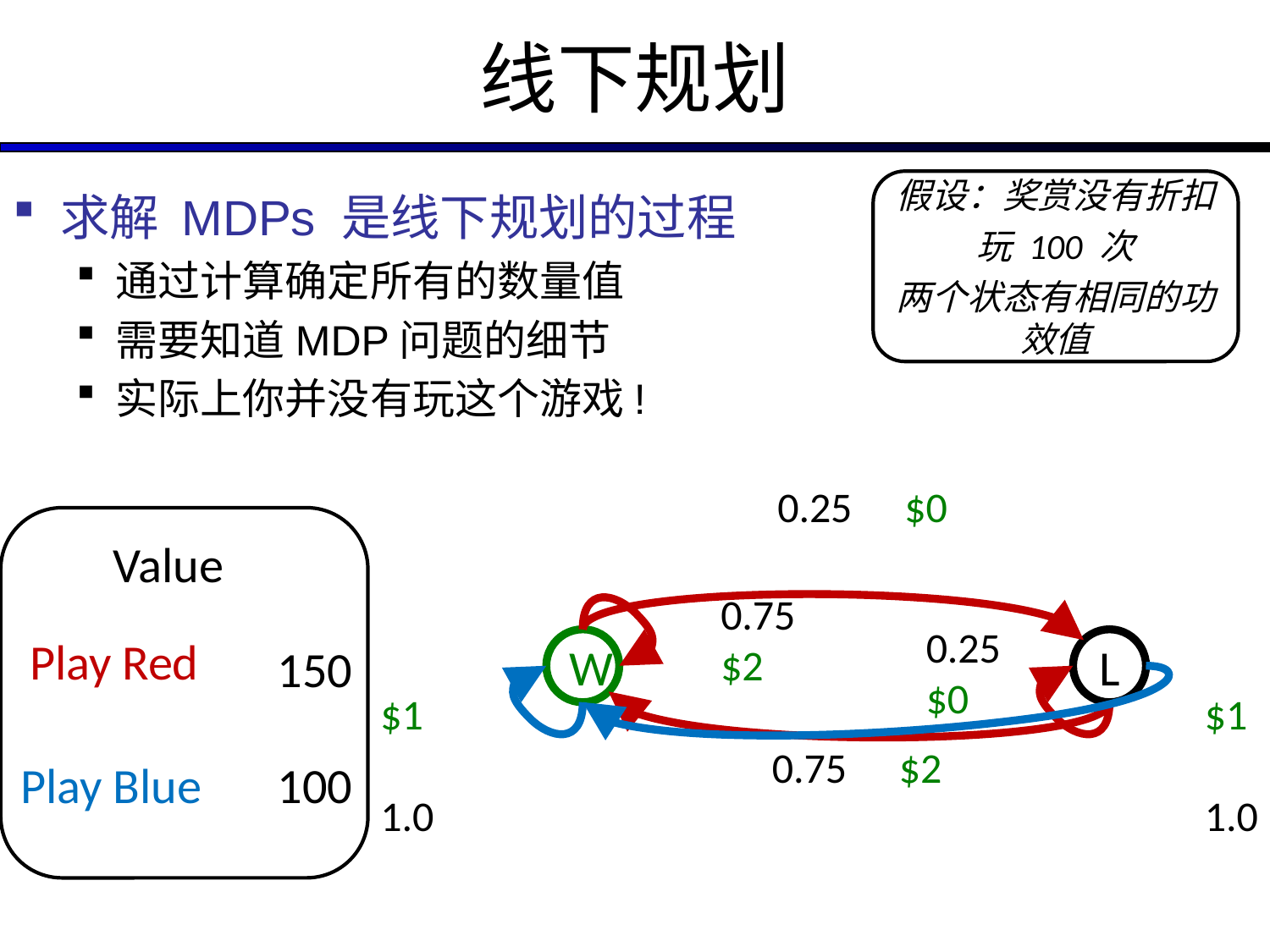

# 线下规划
假设：奖赏没有折扣

玩 100 次

两个状态有相同的功效值
求解 MDPs 是线下规划的过程
通过计算确定所有的数量值
需要知道MDP问题的细节
实际上你并没有玩这个游戏!
0.25 	$0
0.75
$2
0.25
$0
W
L
$1

1.0
$1

1.0
0.75 	$2

Value
Play Red
150
Play Blue
100